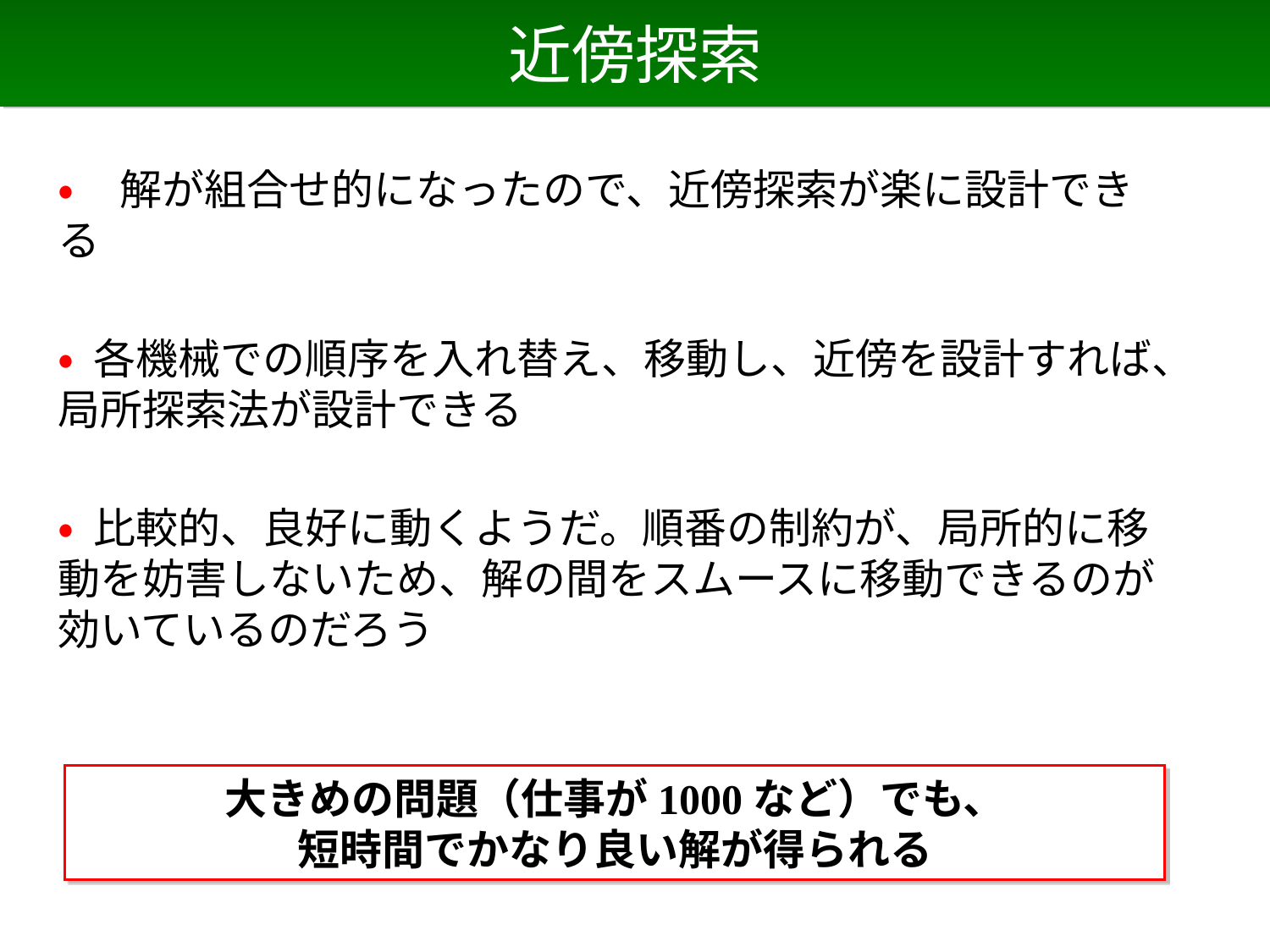

# 近傍探索
• 解が組合せ的になったので、近傍探索が楽に設計できる

• 各機械での順序を入れ替え、移動し、近傍を設計すれば、局所探索法が設計できる

• 比較的、良好に動くようだ。順番の制約が、局所的に移動を妨害しないため、解の間をスムースに移動できるのが効いているのだろう

大きめの問題（仕事が1000など）でも、
短時間でかなり良い解が得られる